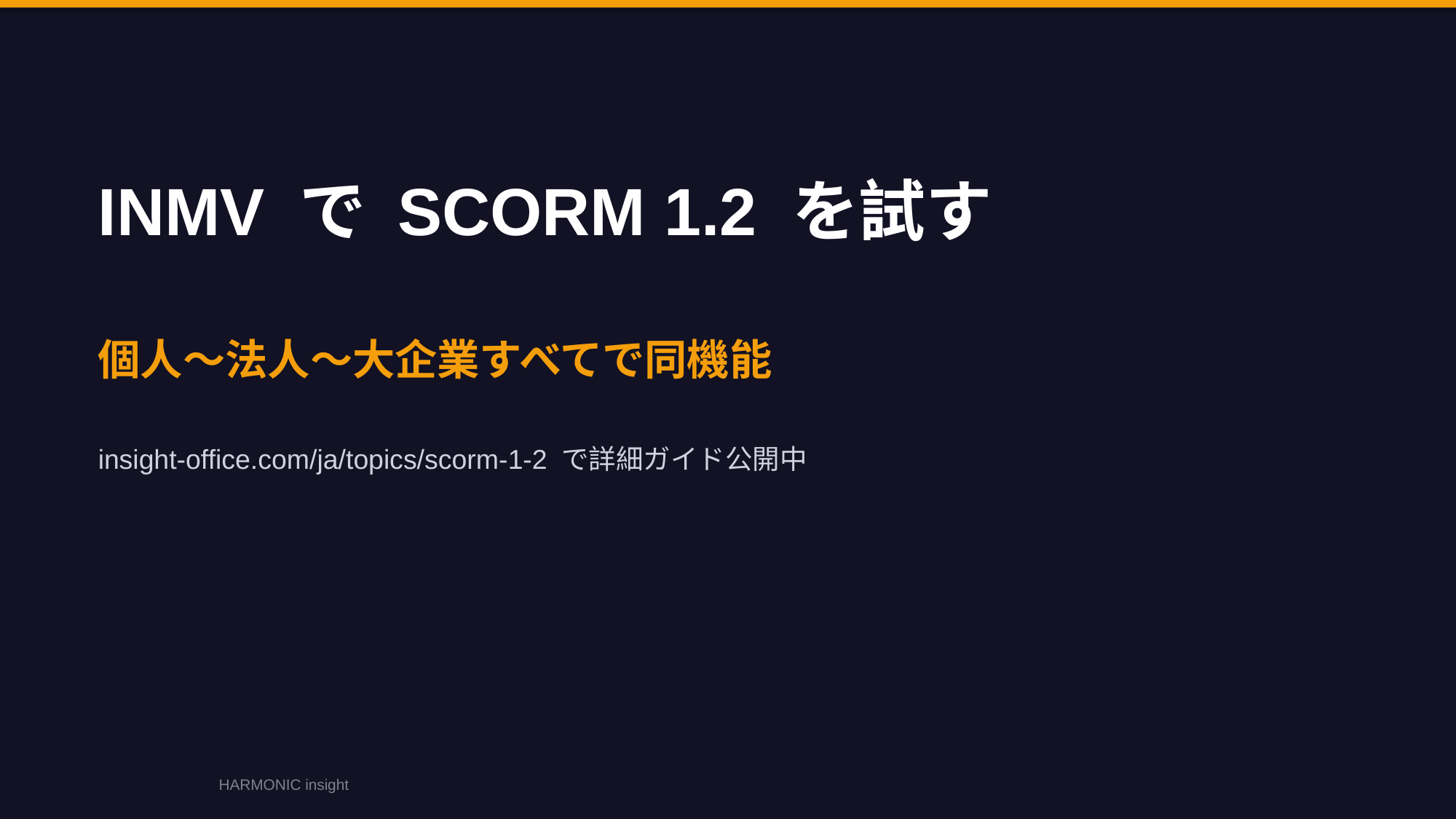

INMV で SCORM 1.2 を試す
個人〜法人〜大企業すべてで同機能
insight-office.com/ja/topics/scorm-1-2 で詳細ガイド公開中
HARMONIC insight